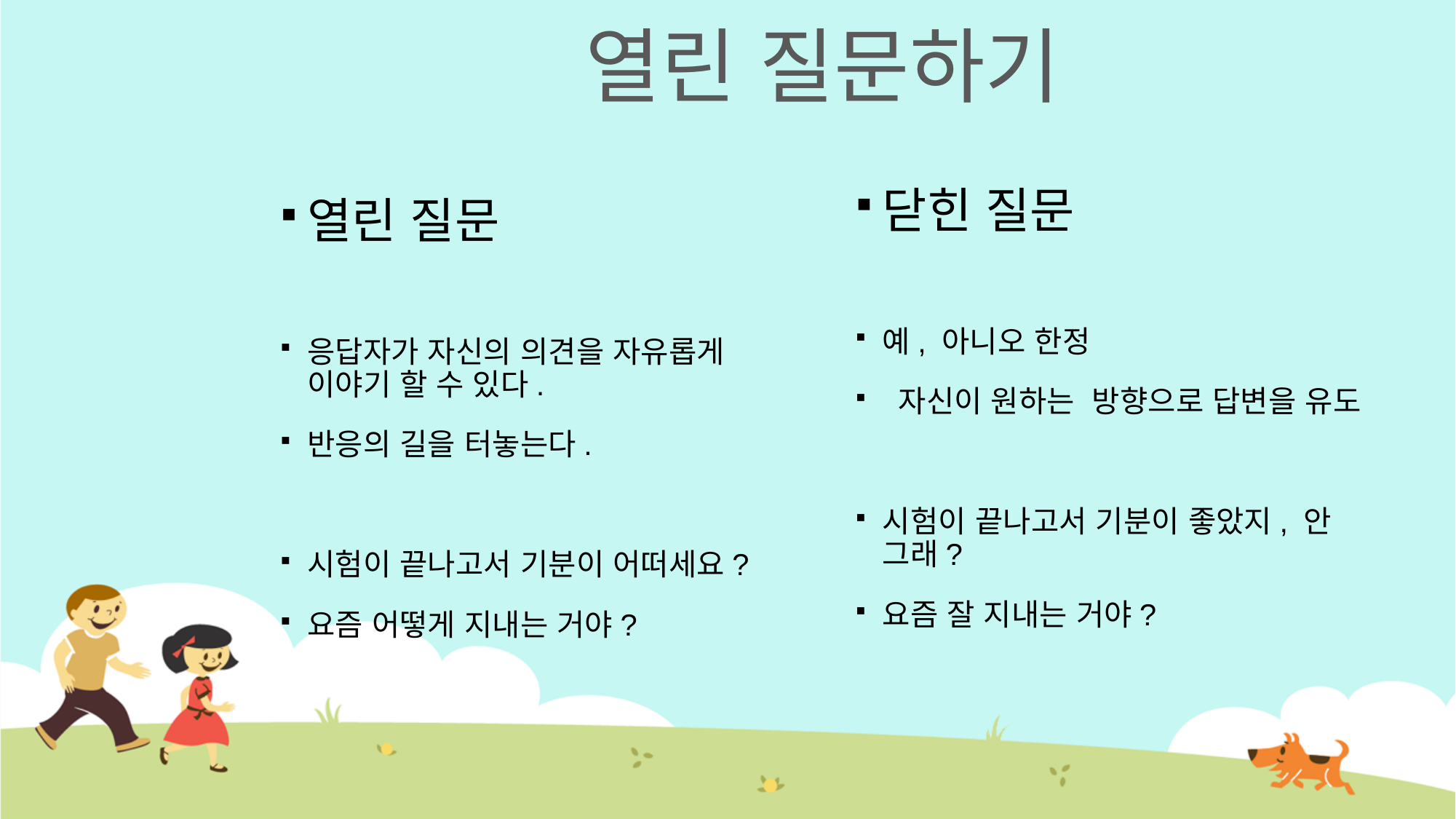

# 열린 질문하기
닫힌 질문

예, 아니오 한정
 자신이 원하는  방향으로 답변을 유도

시험이 끝나고서 기분이 좋았지, 안 그래?
요즘 잘 지내는 거야?

열린 질문

응답자가 자신의 의견을 자유롭게 이야기 할 수 있다.
반응의 길을 터놓는다.

시험이 끝나고서 기분이 어떠세요?
요즘 어떻게 지내는 거야?